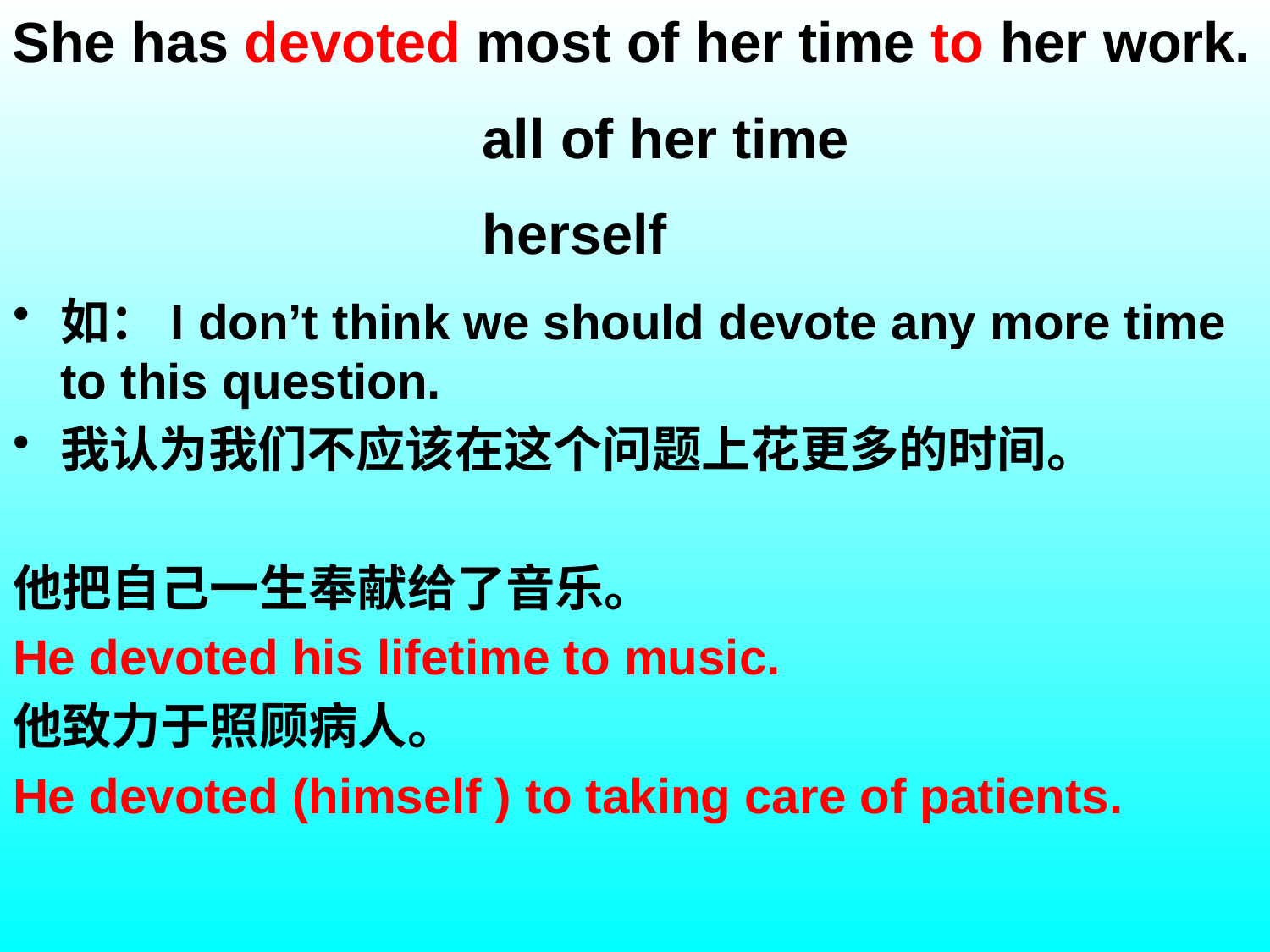

She has devoted most of her time to her work.
                              all of her time
                              herself
如：I don’t think we should devote any more time to this question.
我认为我们不应该在这个问题上花更多的时间。

他把自己一生奉献给了音乐。
He devoted his lifetime to music.
他致力于照顾病人。
He devoted (himself ) to taking care of patients.